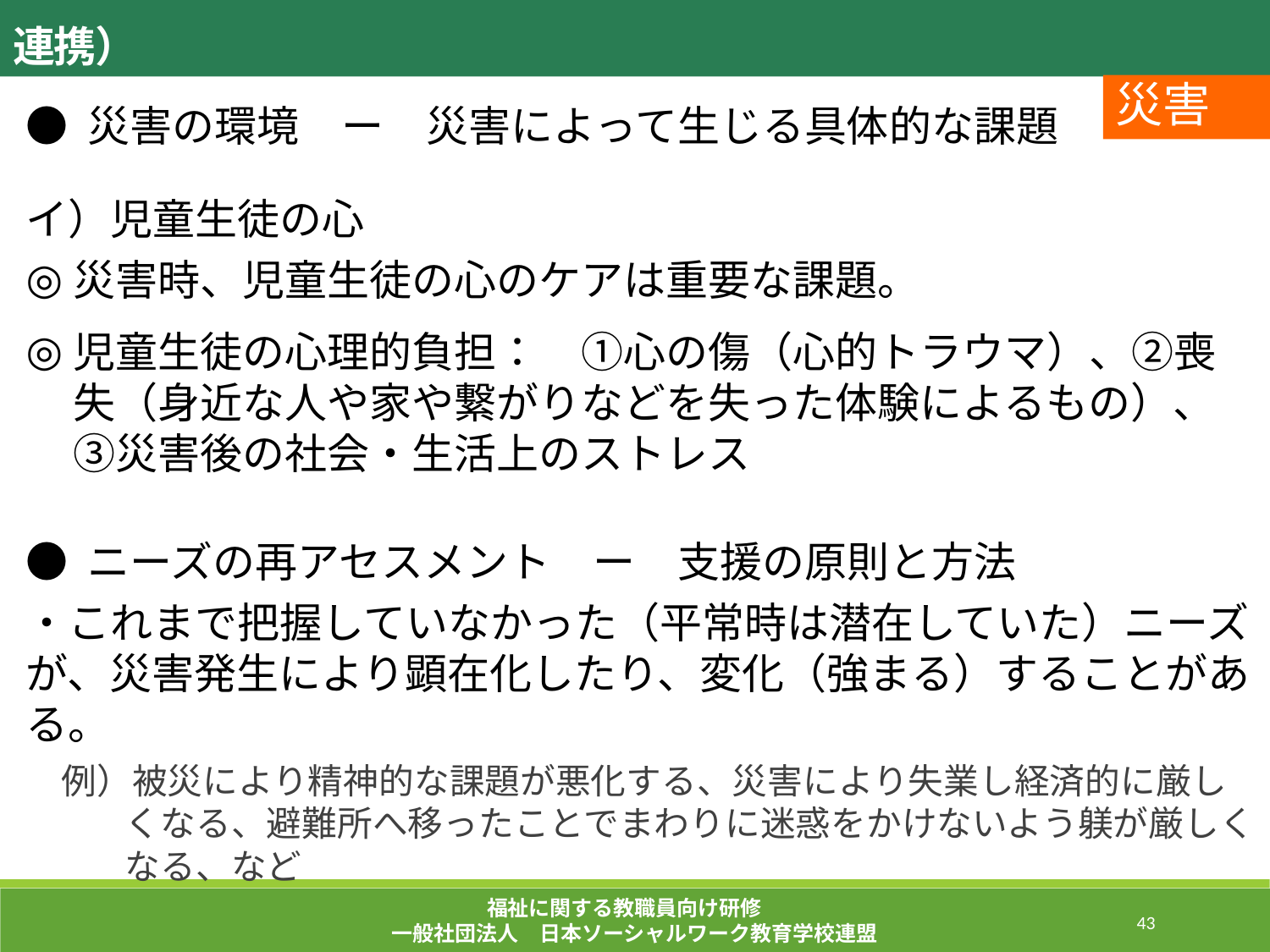

５．緊急事象・事案への対応 （周辺地域や保護者、関係機関との連携）
災害
● 災害の環境　ー　災害によって生じる具体的な課題
イ）児童生徒の心
災害時、児童生徒の心のケアは重要な課題。
児童生徒の心理的負担：　①心の傷（心的トラウマ）、②喪失（身近な人や家や繋がりなどを失った体験によるもの）、③災害後の社会・生活上のストレス

● ニーズの再アセスメント　ー　支援の原則と方法
・これまで把握していなかった（平常時は潜在していた）ニーズが、災害発生により顕在化したり、変化（強まる）することがある。
　例）被災により精神的な課題が悪化する、災害により失業し経済的に厳しくなる、避難所へ移ったことでまわりに迷惑をかけないよう躾が厳しくなる、など

福祉に関する教職員向け研修
一般社団法人　日本ソーシャルワーク教育学校連盟
43